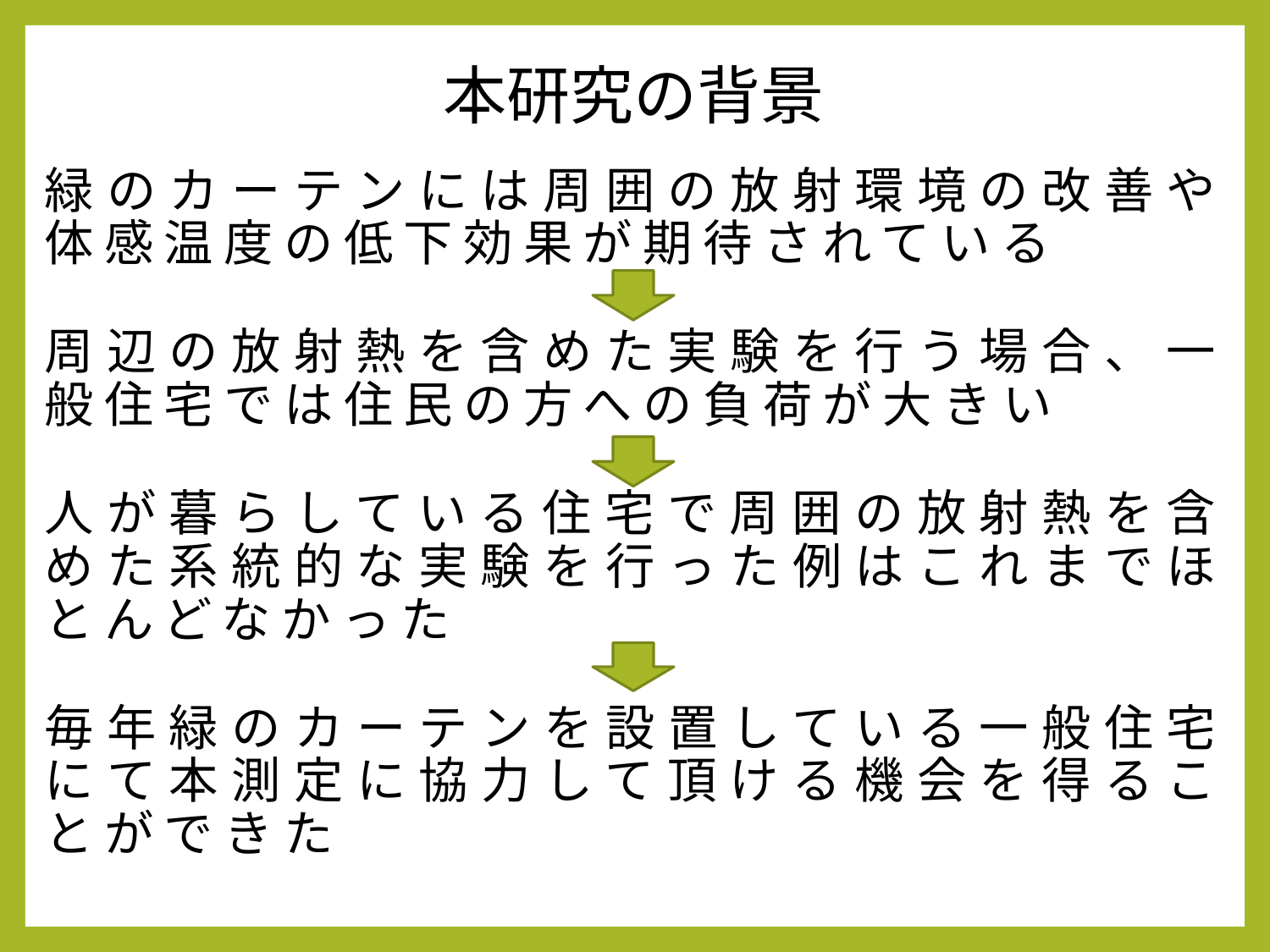

# 本研究の背景
緑のカーテンには周囲の放射環境の改善や体感温度の低下効果が期待されている

周辺の放射熱を含めた実験を行う場合、一般住宅では住民の方への負荷が大きい

人が暮らしている住宅で周囲の放射熱を含めた系統的な実験を行った例はこれまでほとんどなかった

毎年緑のカーテンを設置している一般住宅にて本測定に協力して頂ける機会を得ることができた